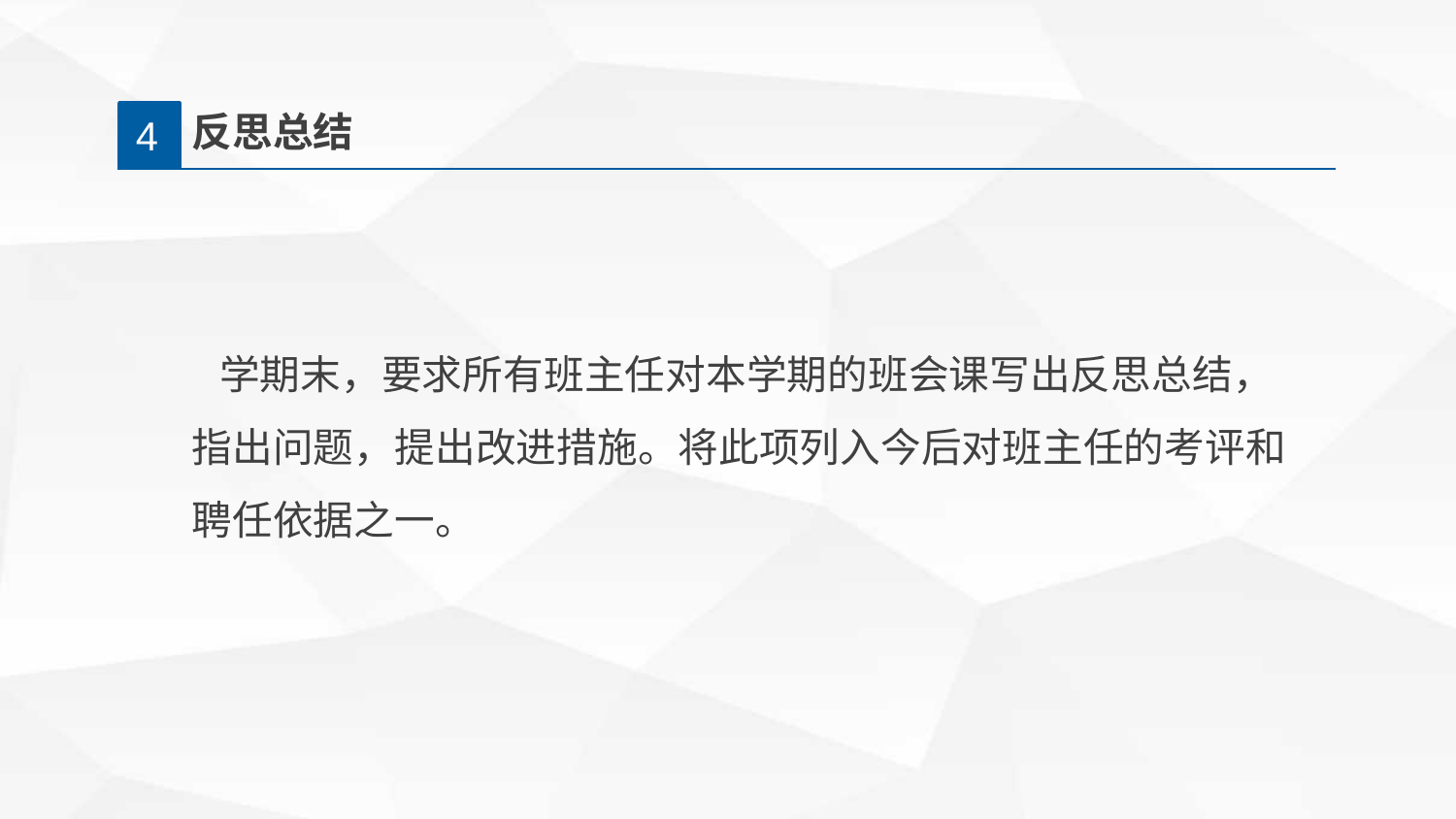

反思总结

4
  学期末，要求所有班主任对本学期的班会课写出反思总结，指出问题，提出改进措施。将此项列入今后对班主任的考评和聘任依据之一。